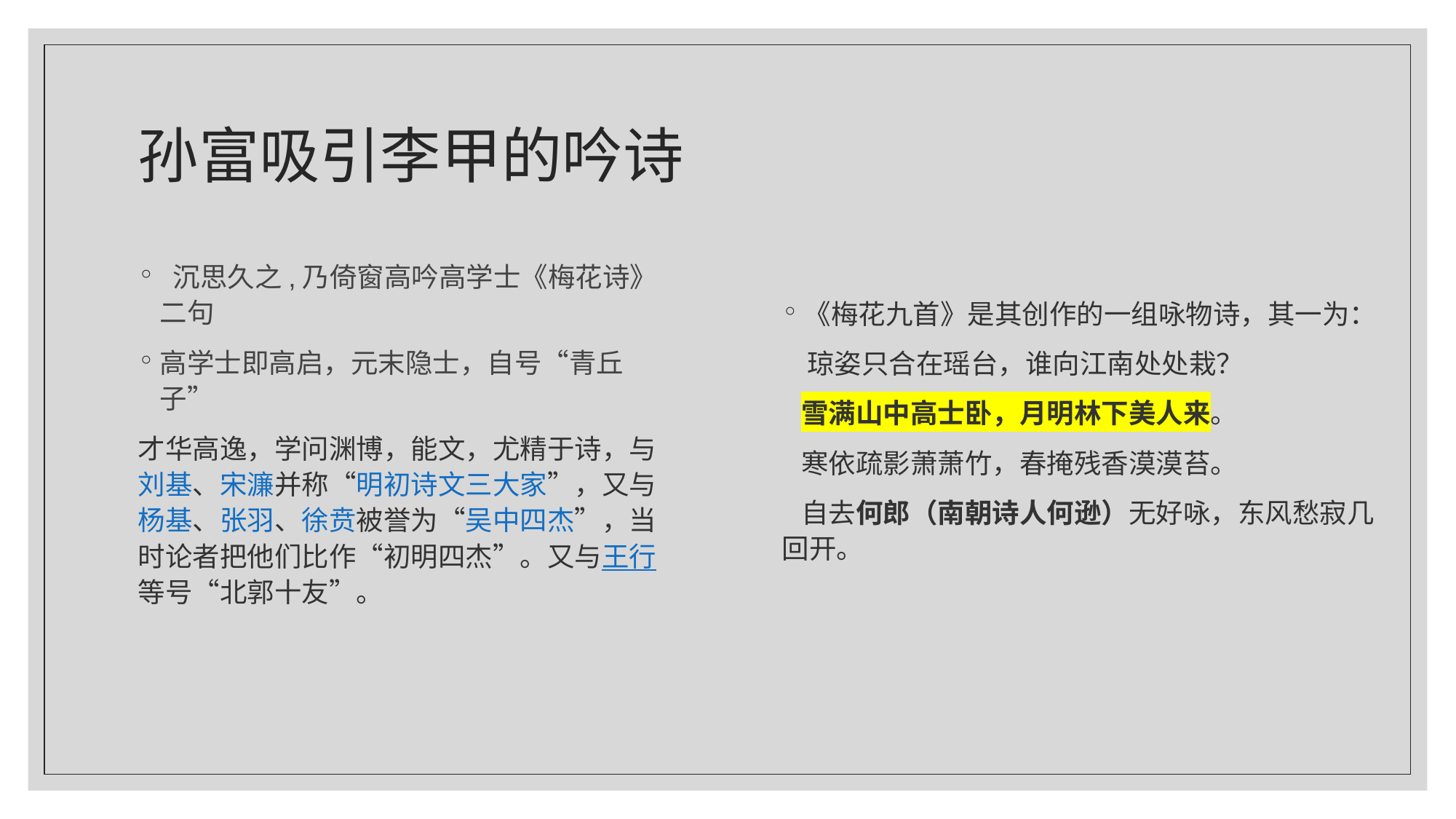

# 孙富吸引李甲的吟诗
 沉思久之,乃倚窗高吟高学士《梅花诗》二句
高学士即高启，元末隐士，自号“青丘子”
才华高逸，学问渊博，能文，尤精于诗，与刘基、宋濂并称“明初诗文三大家”，又与杨基、张羽、徐贲被誉为“吴中四杰”，当时论者把他们比作“初明四杰”。又与王行等号“北郭十友”。
《梅花九首》是其创作的一组咏物诗，其一为：
   琼姿只合在瑶台，谁向江南处处栽？
  雪满山中高士卧，月明林下美人来。
  寒依疏影萧萧竹，春掩残香漠漠苔。
  自去何郎（南朝诗人何逊）无好咏，东风愁寂几回开。